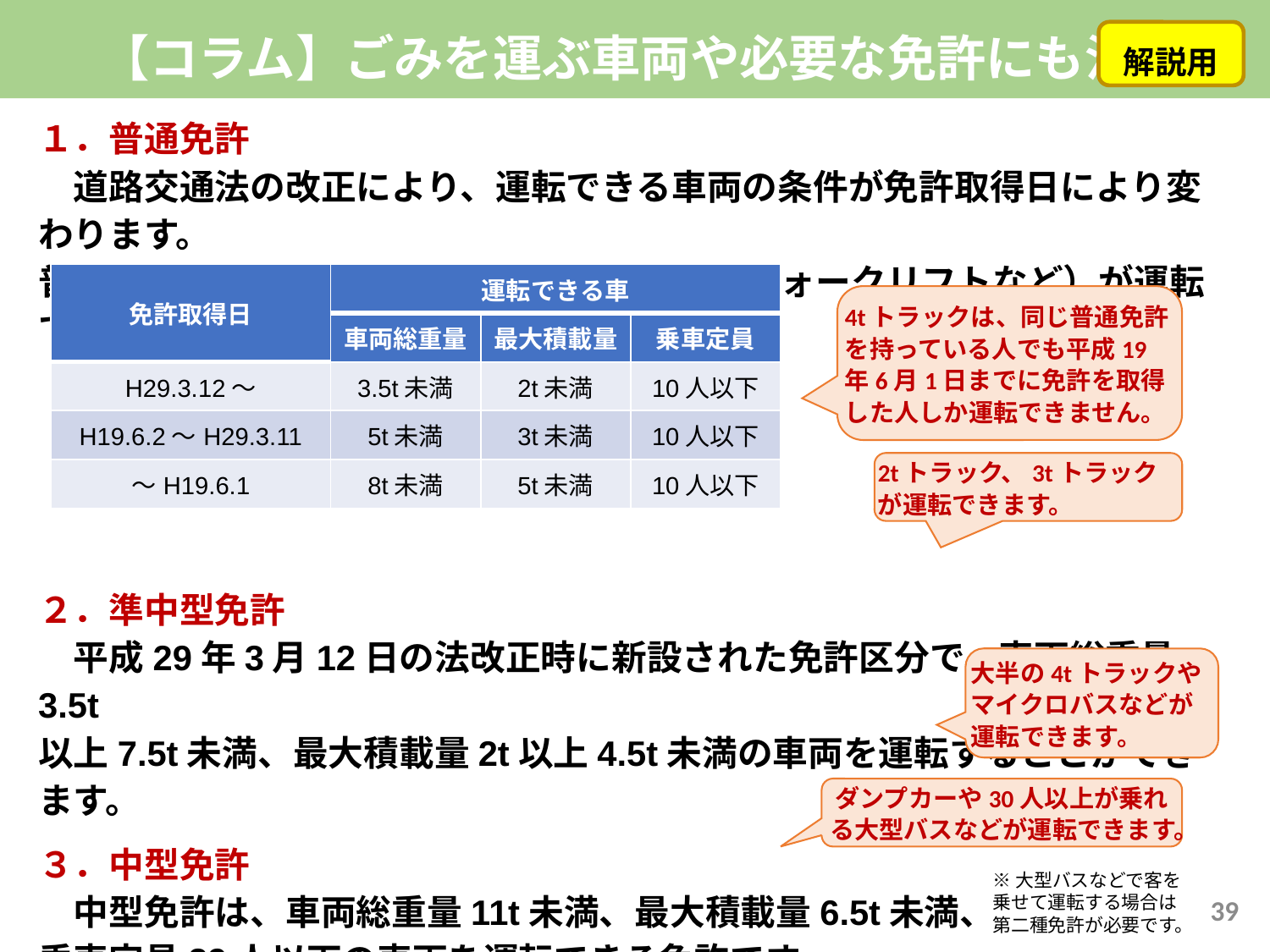

# 【コラム】ごみを運ぶ車両や必要な免許にも注意
解説用
１．普通免許
　道路交通法の改正により、運転できる車両の条件が免許取得日により変わります。
普通自動車、原付、小型特殊自動車（小型のフォークリフトなど）が運転できます。

２．準中型免許
　平成29年3月12日の法改正時に新設された免許区分で、車両総重量3.5t
以上7.5t未満、最大積載量2t以上4.5t未満の車両を運転することができます。

３．中型免許
　中型免許は、車両総重量11t未満、最大積載量6.5t未満、
乗車定員29人以下の車両を運転できる免許です。

４．大型免許
　大型免許では、車両総重量11t以上、最大積載量6.5t以上、
乗車定員30人以上の車両を運転することができます。

| 免許取得日 | 運転できる車 |  |  |
| --- | --- | --- | --- |
| 免許取得日 | 車両総重量 | 最大積載量 | 乗車定員 |
| H29.3.12～ | 3.5t未満 | 2t未満 | 10人以下 |
| H19.6.2～H29.3.11 | 5t未満 | 3t未満 | 10人以下 |
| ～H19.6.1 | 8t未満 | 5t未満 | 10人以下 |
4tトラックは、同じ普通免許を持っている人でも平成19年6月1日までに免許を取得した人しか運転できません。
2tトラック、3tトラックが運転できます。
大半の4tトラックやマイクロバスなどが運転できます。
ダンプカーや30人以上が乗れる大型バスなどが運転できます。
※大型バスなどで客を乗せて運転する場合は第二種免許が必要です。
39